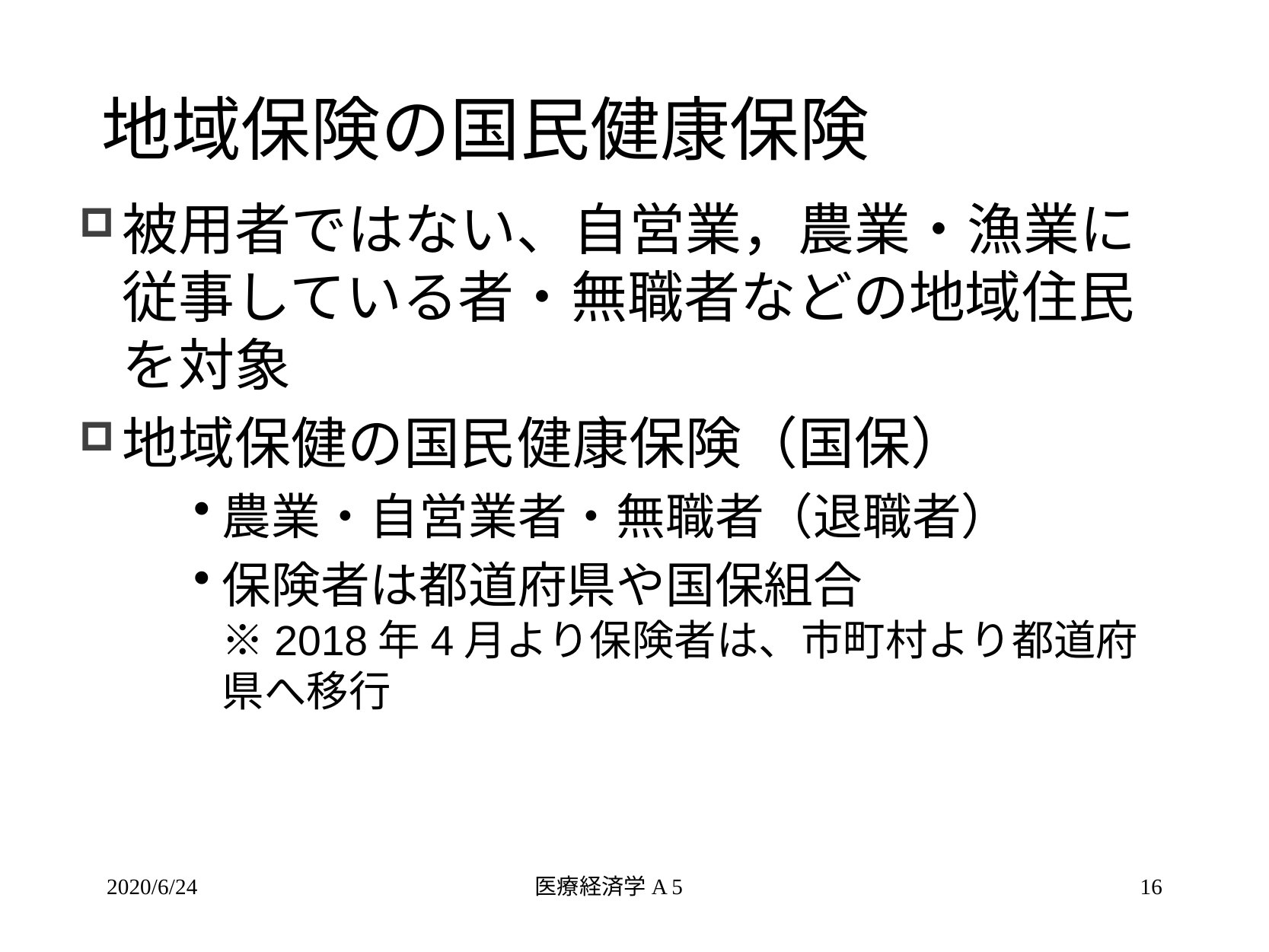

# 地域保険の国民健康保険
被用者ではない、自営業，農業・漁業に従事している者・無職者などの地域住民を対象
地域保健の国民健康保険（国保）
農業・自営業者・無職者（退職者）
保険者は都道府県や国保組合
※2018年4月より保険者は、市町村より都道府県へ移行

2020/6/24
医療経済学A 5
16